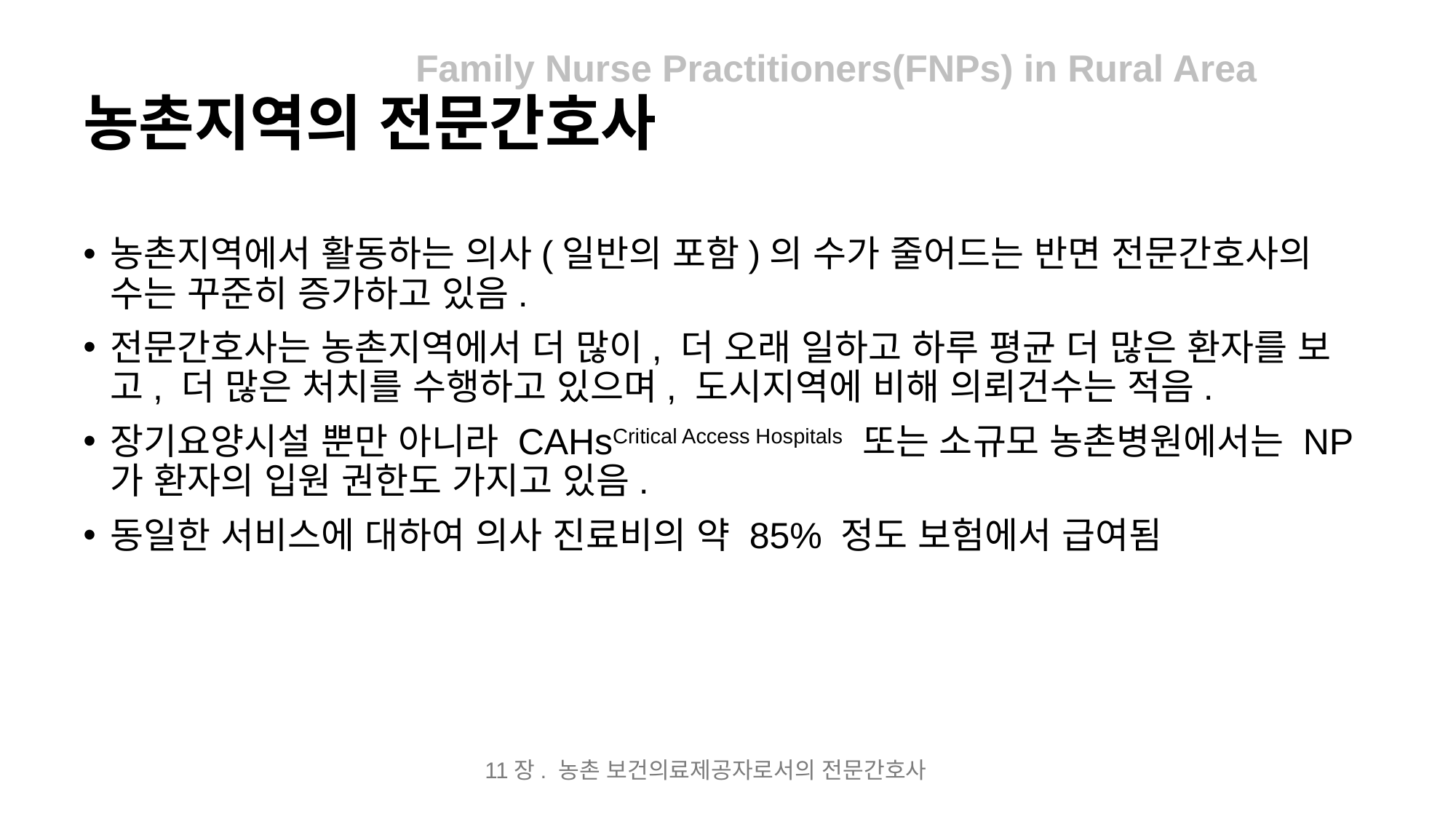

# Family Nurse Practitioners(FNPs) in Rural Area
농촌지역의 전문간호사
농촌지역에서 활동하는 의사(일반의 포함)의 수가 줄어드는 반면 전문간호사의 수는 꾸준히 증가하고 있음.
전문간호사는 농촌지역에서 더 많이, 더 오래 일하고 하루 평균 더 많은 환자를 보고, 더 많은 처치를 수행하고 있으며, 도시지역에 비해 의뢰건수는 적음.
장기요양시설 뿐만 아니라 CAHsCritical Access Hospitals 또는 소규모 농촌병원에서는 NP가 환자의 입원 권한도 가지고 있음.
동일한 서비스에 대하여 의사 진료비의 약 85% 정도 보험에서 급여됨

11장. 농촌 보건의료제공자로서의 전문간호사